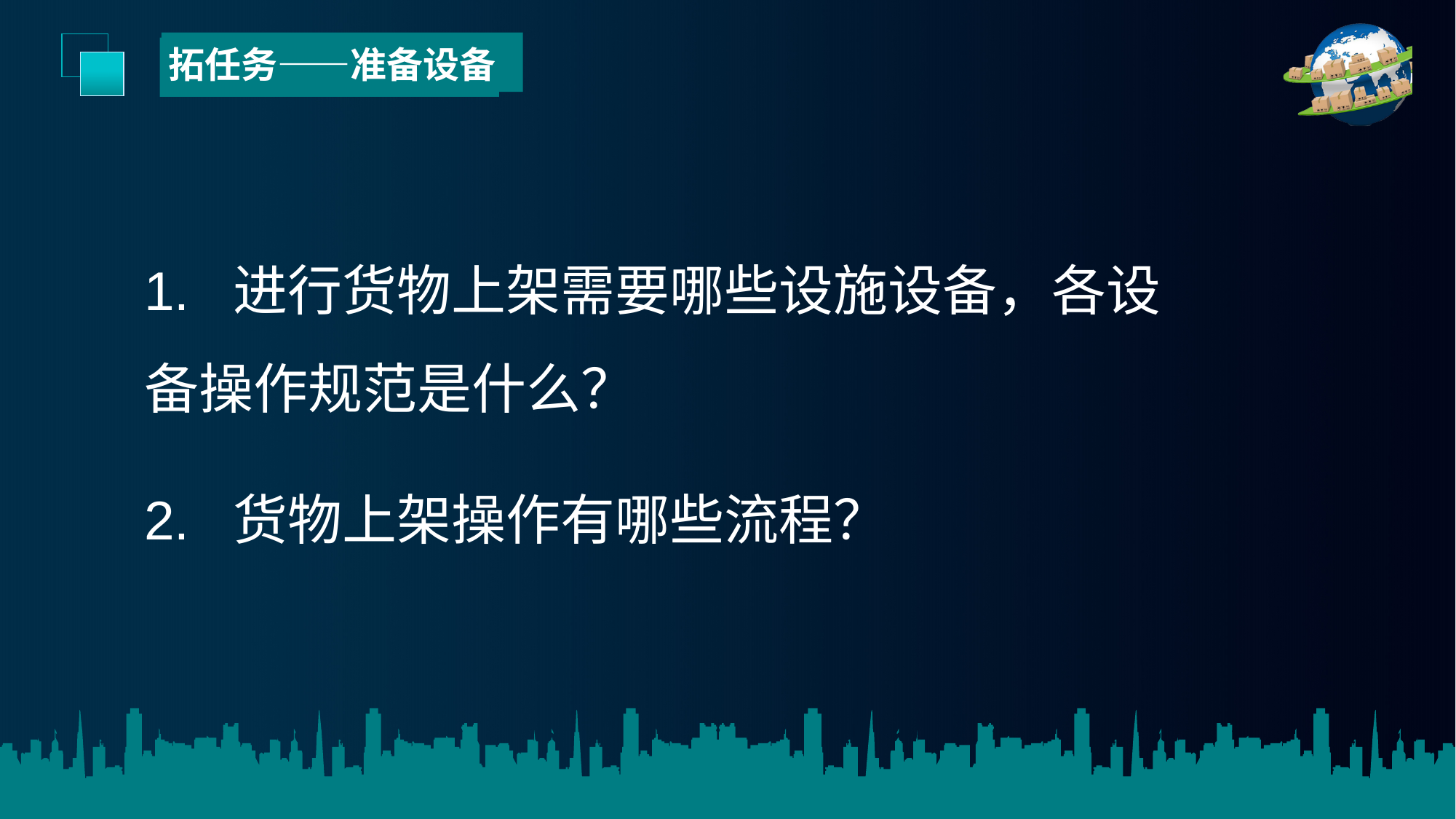

拓任务——准备设备

1.  进行货物上架需要哪些设施设备，各设备操作规范是什么？
2.  货物上架操作有哪些流程？